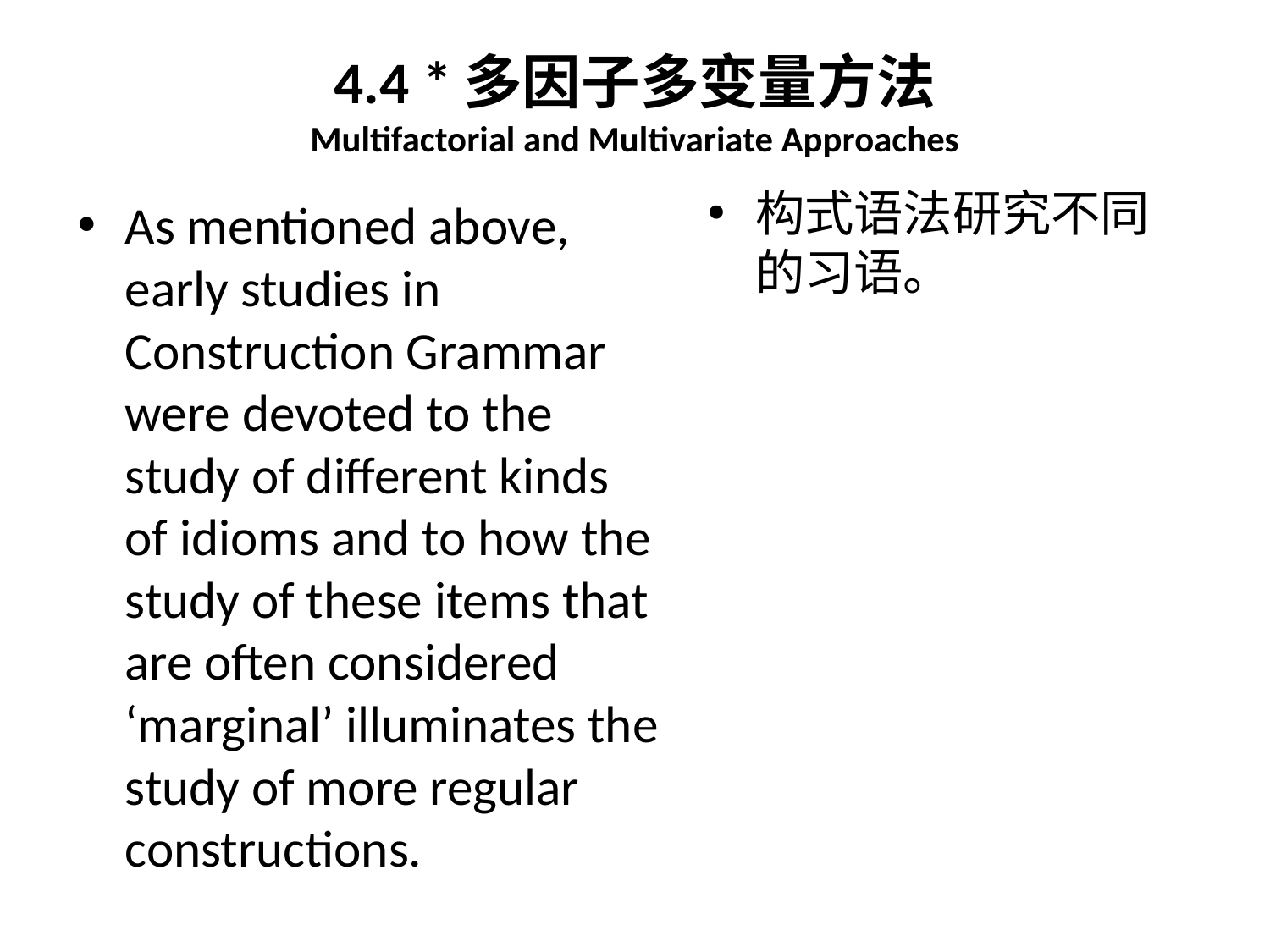

# 4.4 *多因子多变量方法 Multifactorial and Multivariate Approaches
构式语法研究不同的习语。
As mentioned above, early studies in Construction Grammar were devoted to the study of different kinds of idioms and to how the study of these items that are often considered ‘marginal’ illuminates the study of more regular constructions.